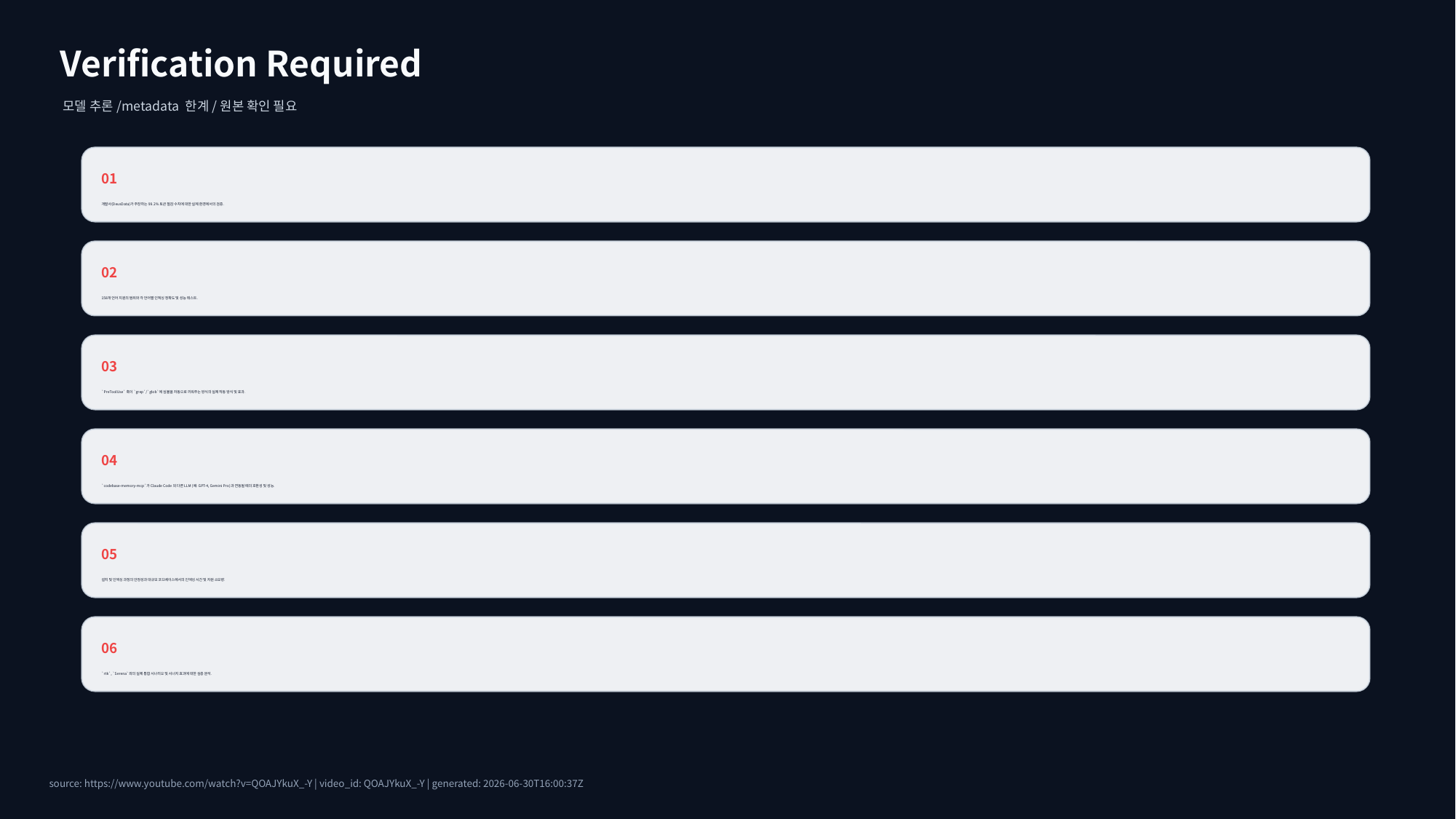

Verification Required
모델 추론/metadata 한계/원본 확인 필요

01
개발사(DeusData)가 주장하는 99.2% 토큰 절감 수치에 대한 실제 환경에서의 검증.

02
158개 언어 지원의 범위와 각 언어별 인덱싱 정확도 및 성능 테스트.

03
`PreToolUse` 훅이 `grep`/`glob`에 심볼을 자동으로 끼워주는 방식의 실제 작동 방식 및 효과.

04
`codebase-memory-mcp`가 Claude Code 외 다른 LLM (예: GPT-4, Gemini Pro)과 연동될 때의 호환성 및 성능.

05
설치 및 인덱싱 과정의 안정성과 대규모 코드베이스에서의 인덱싱 시간 및 자원 소모량.

06
`rtk`, `Serena`와의 실제 통합 시나리오 및 시너지 효과에 대한 심층 분석.
source: https://www.youtube.com/watch?v=QOAJYkuX_-Y | video_id: QOAJYkuX_-Y | generated: 2026-06-30T16:00:37Z